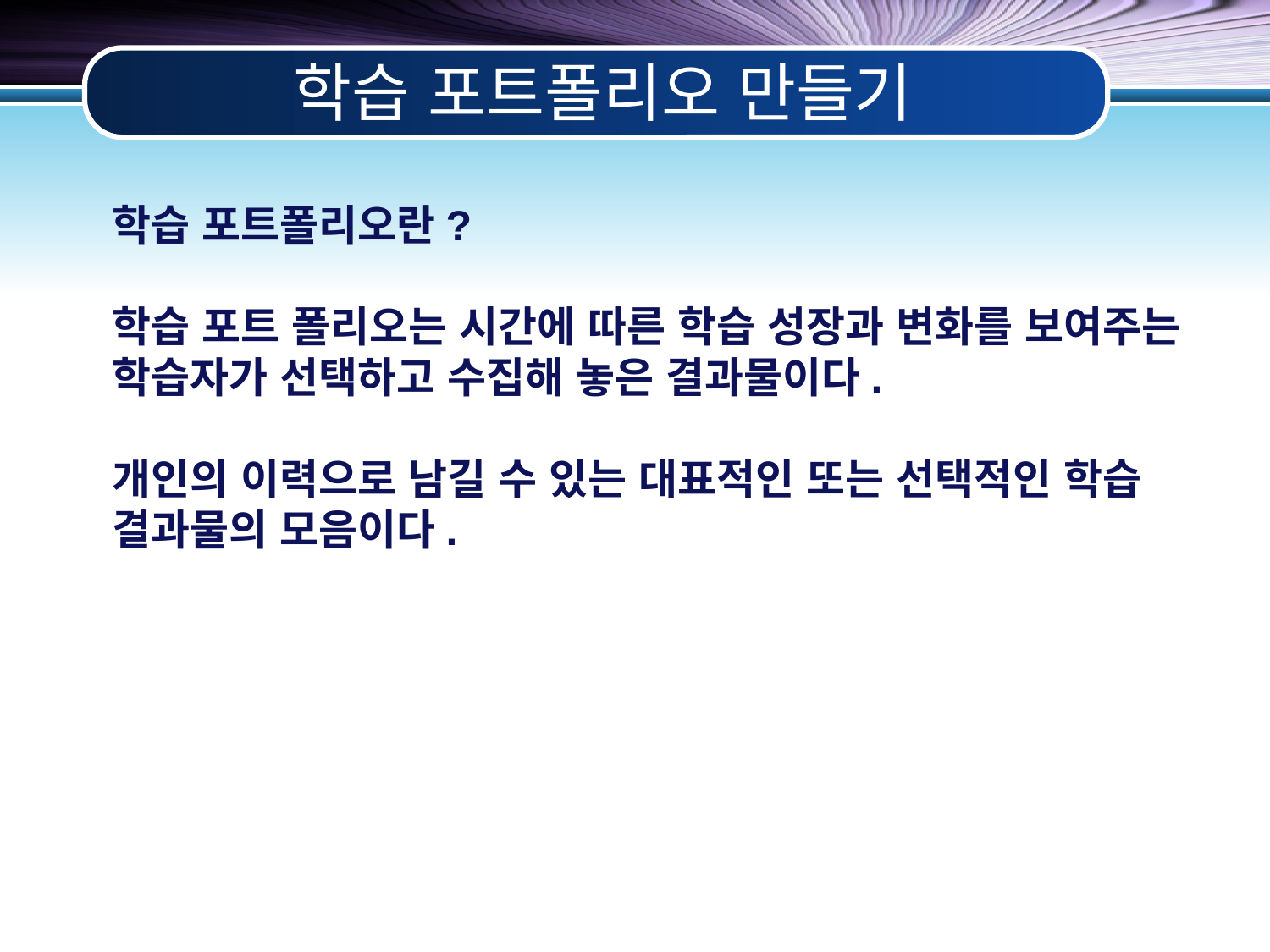

학습 포트폴리오 만들기
학습 포트폴리오란?

학습 포트 폴리오는 시간에 따른 학습 성장과 변화를 보여주는
학습자가 선택하고 수집해 놓은 결과물이다.

개인의 이력으로 남길 수 있는 대표적인 또는 선택적인 학습
결과물의 모음이다.